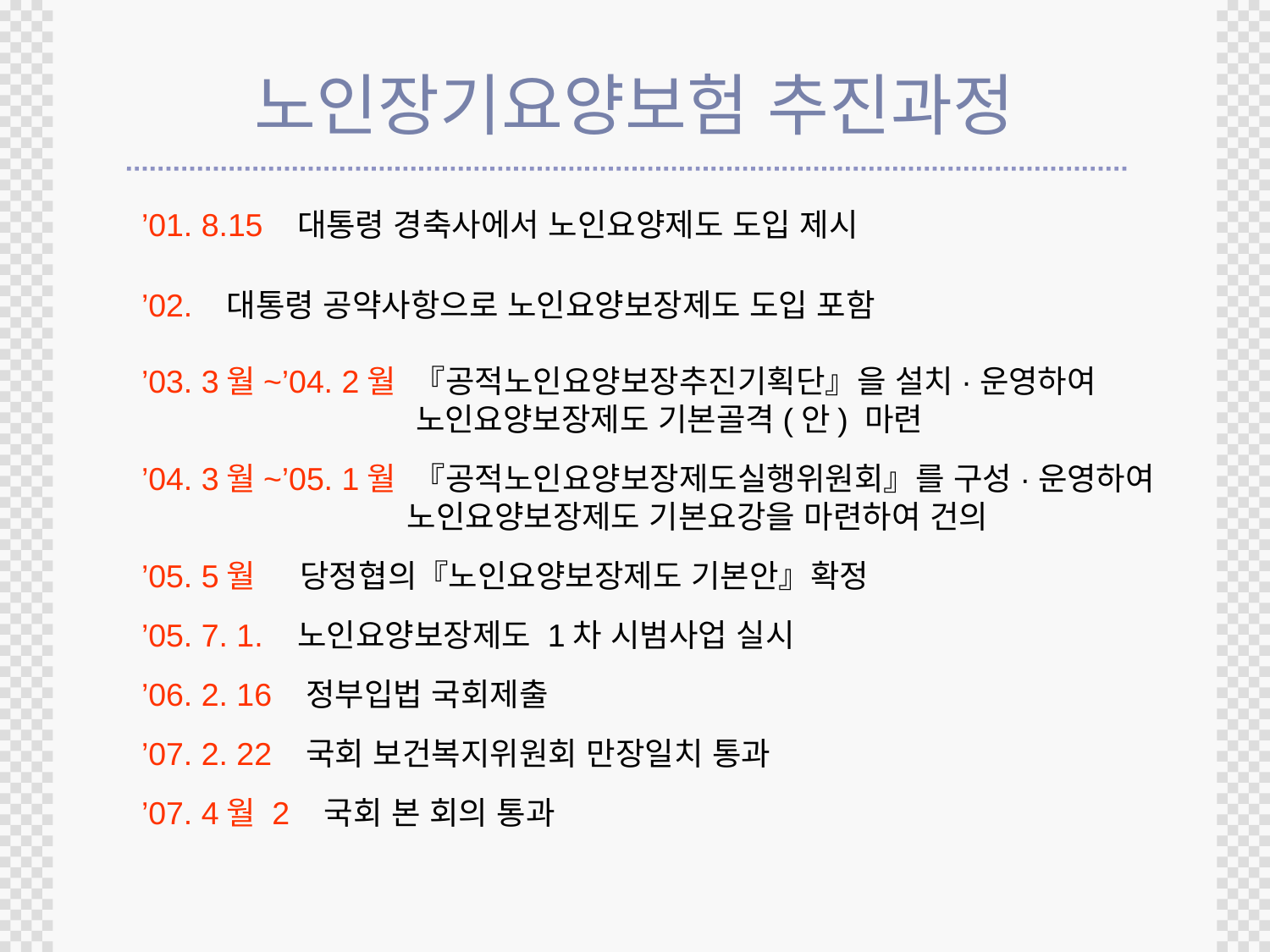

# 노인장기요양보험 추진과정
’01. 8.15   대통령 경축사에서 노인요양제도 도입 제시
’02.   대통령 공약사항으로 노인요양보장제도 도입 포함

’03. 3월~’04. 2월  『공적노인요양보장추진기획단』을 설치·운영하여
                              노인요양보장제도 기본골격(안) 마련
’04. 3월~’05. 1월  『공적노인요양보장제도실행위원회』를 구성·운영하여
                             노인요양보장제도 기본요강을 마련하여 건의
’05. 5월     당정협의『노인요양보장제도 기본안』확정
’05. 7. 1.   노인요양보장제도 1차 시범사업 실시
’06. 2. 16   정부입법 국회제출
’07. 2. 22   국회 보건복지위원회 만장일치 통과
’07. 4월 2   국회 본 회의 통과